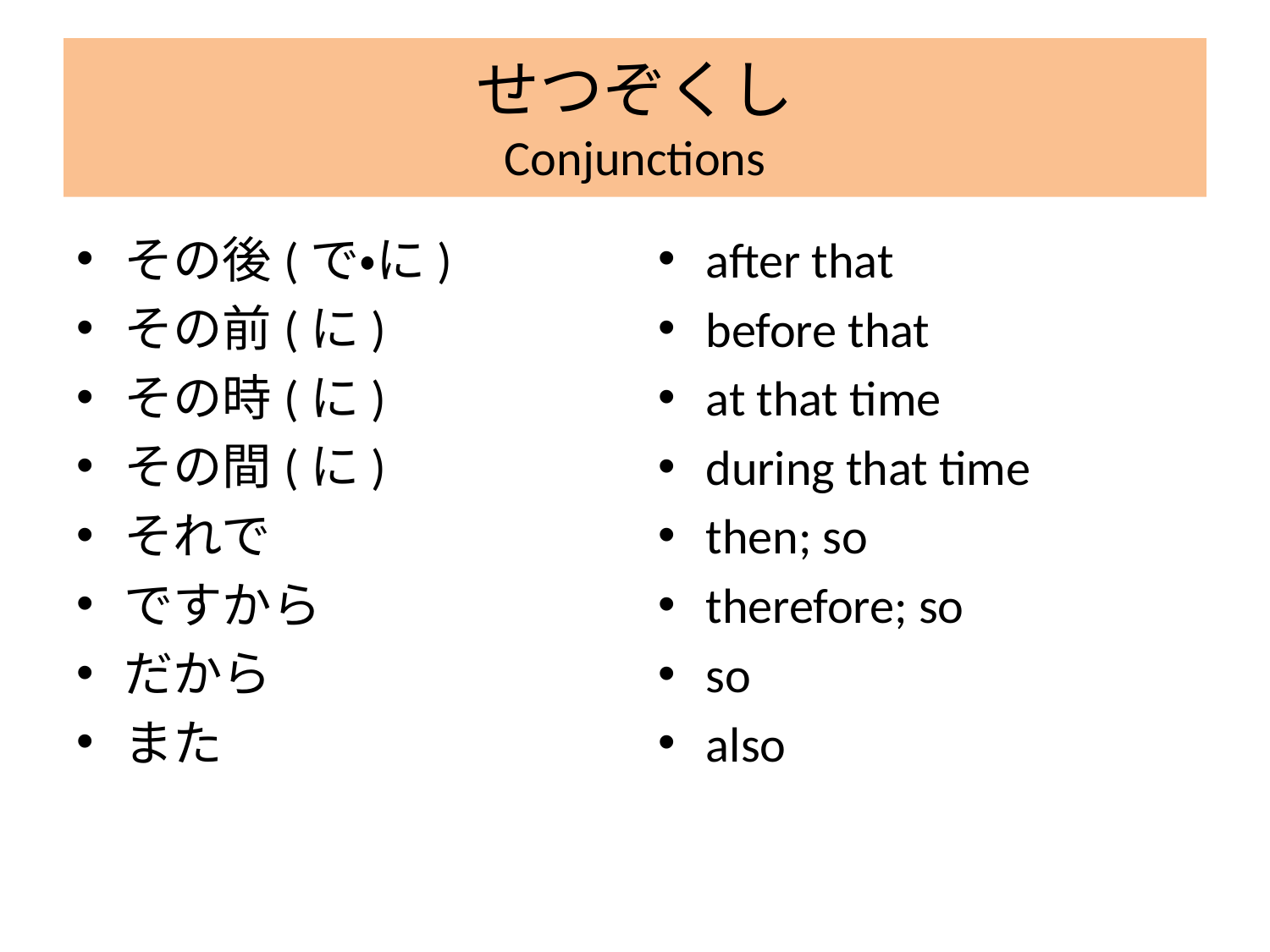

# せつぞくし Conjunctions
その後(で・に)
その前(に)
その時(に)
その間(に)
それで
ですから
だから
また
after that
before that
at that time
during that time
then; so
therefore; so
so
also